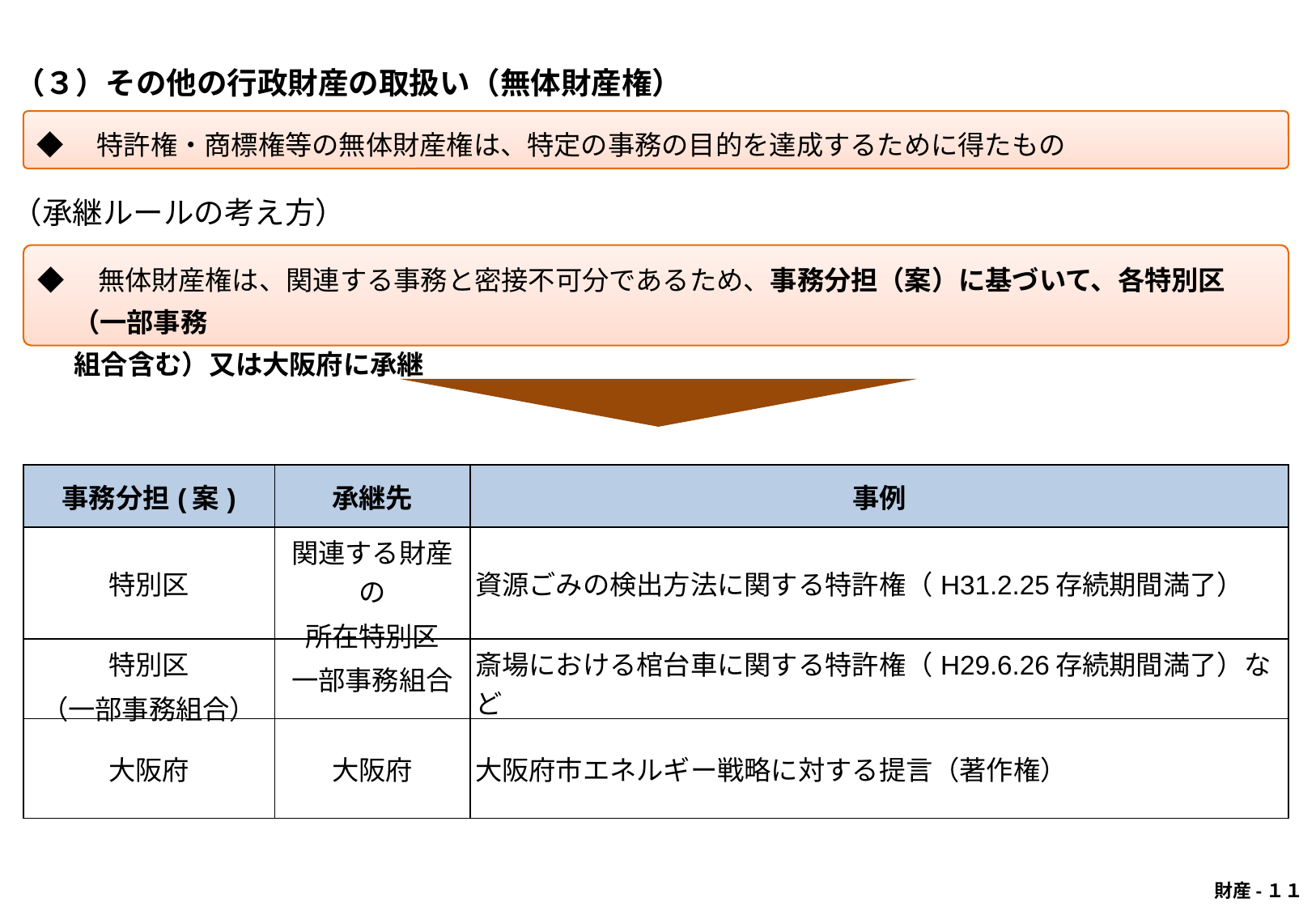

（３）その他の行政財産の取扱い（無体財産権）
◆　特許権・商標権等の無体財産権は、特定の事務の目的を達成するために得たもの
（承継ルールの考え方）
◆　無体財産権は、関連する事務と密接不可分であるため、事務分担（案）に基づいて、各特別区（一部事務
     組合含む）又は大阪府に承継

| 事務分担(案) | 承継先 | 事例 |
| --- | --- | --- |
| 特別区 | 関連する財産の 所在特別区 | 資源ごみの検出方法に関する特許権（H31.2.25存続期間満了） |
| 特別区 （一部事務組合） | 一部事務組合 | 斎場における棺台車に関する特許権（H29.6.26存続期間満了）など |
| 大阪府 | 大阪府 | 大阪府市エネルギー戦略に対する提言（著作権） |
財産-１１